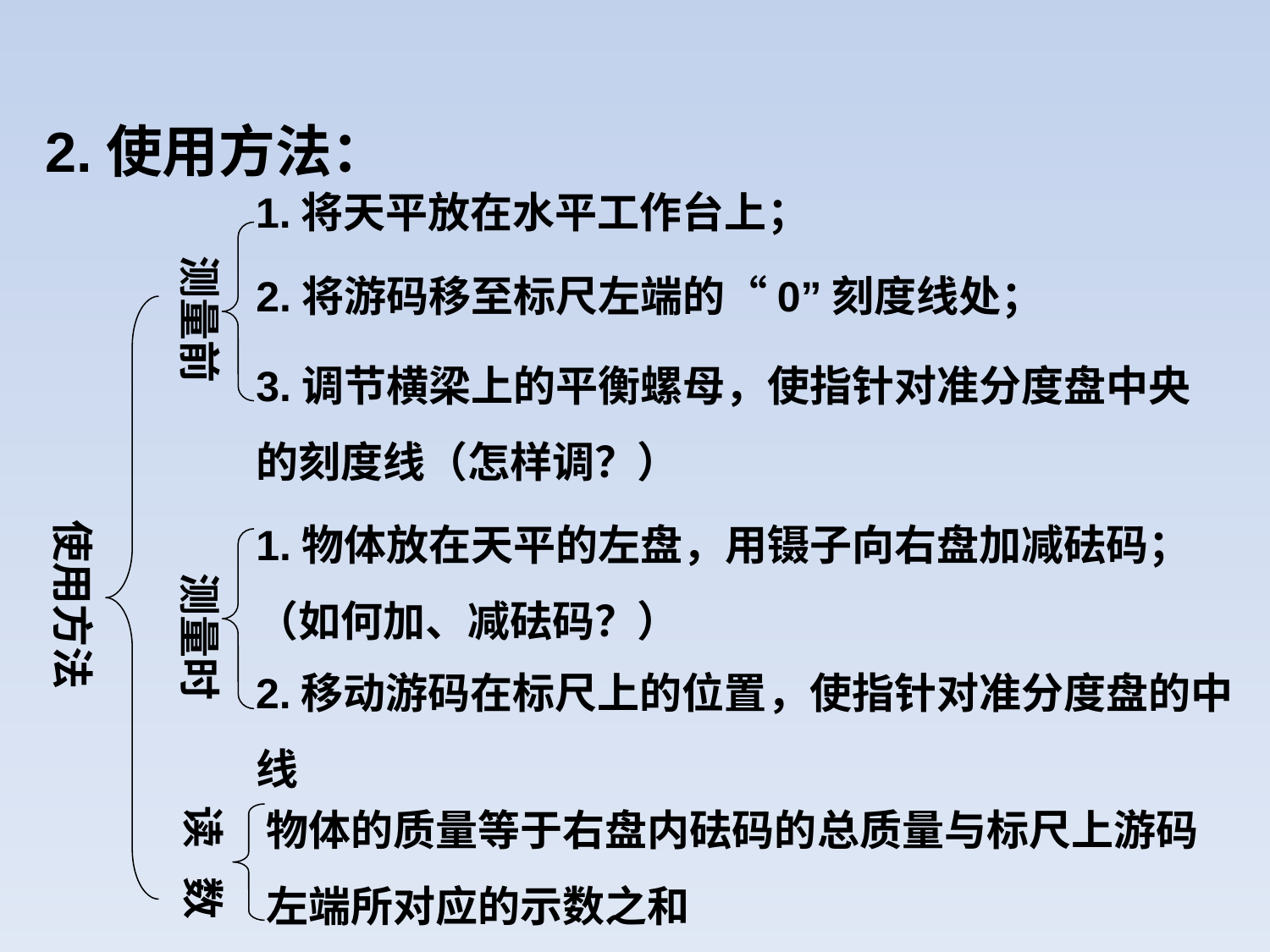

2.使用方法：
1.将天平放在水平工作台上；

测量前
2.将游码移至标尺左端的“0”刻度线处；

3.调节横梁上的平衡螺母，使指针对准分度盘中央的刻度线（怎样调？）
1.物体放在天平的左盘，用镊子向右盘加减砝码；（如何加、减砝码？）
使用方法

测量时
2.移动游码在标尺上的位置，使指针对准分度盘的中线
物体的质量等于右盘内砝码的总质量与标尺上游码左端所对应的示数之和
读   数